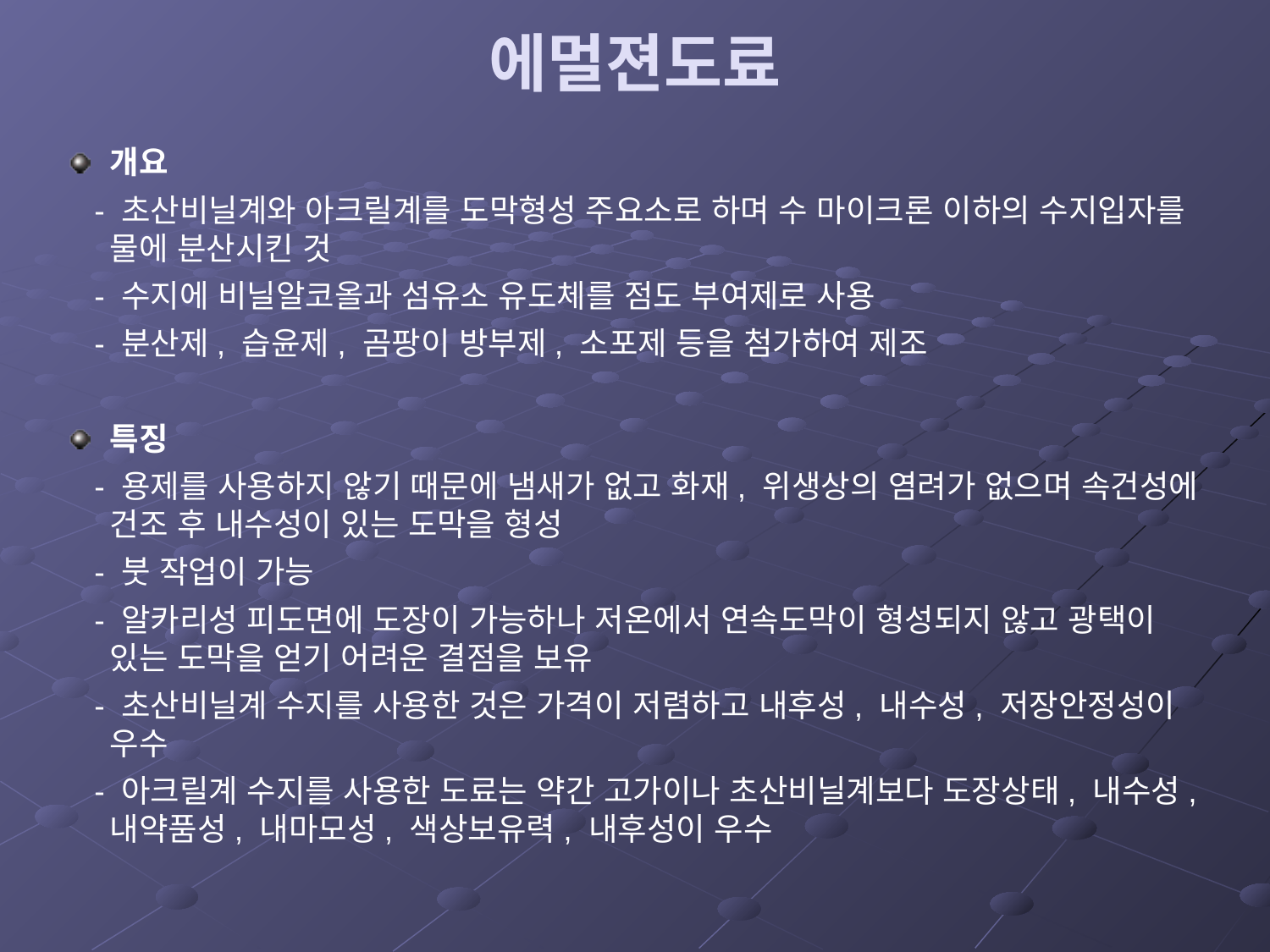

# 에멀젼도료
개요
   - 초산비닐계와 아크릴계를 도막형성 주요소로 하며 수 마이크론 이하의 수지입자를 물에 분산시킨 것
   - 수지에 비닐알코올과 섬유소 유도체를 점도 부여제로 사용
   - 분산제, 습윤제, 곰팡이 방부제, 소포제 등을 첨가하여 제조

특징
   - 용제를 사용하지 않기 때문에 냄새가 없고 화재, 위생상의 염려가 없으며 속건성에 건조 후 내수성이 있는 도막을 형성
   - 붓 작업이 가능
   - 알카리성 피도면에 도장이 가능하나 저온에서 연속도막이 형성되지 않고 광택이 있는 도막을 얻기 어려운 결점을 보유
   - 초산비닐계 수지를 사용한 것은 가격이 저렴하고 내후성, 내수성, 저장안정성이 우수
   - 아크릴계 수지를 사용한 도료는 약간 고가이나 초산비닐계보다 도장상태, 내수성, 내약품성, 내마모성, 색상보유력, 내후성이 우수